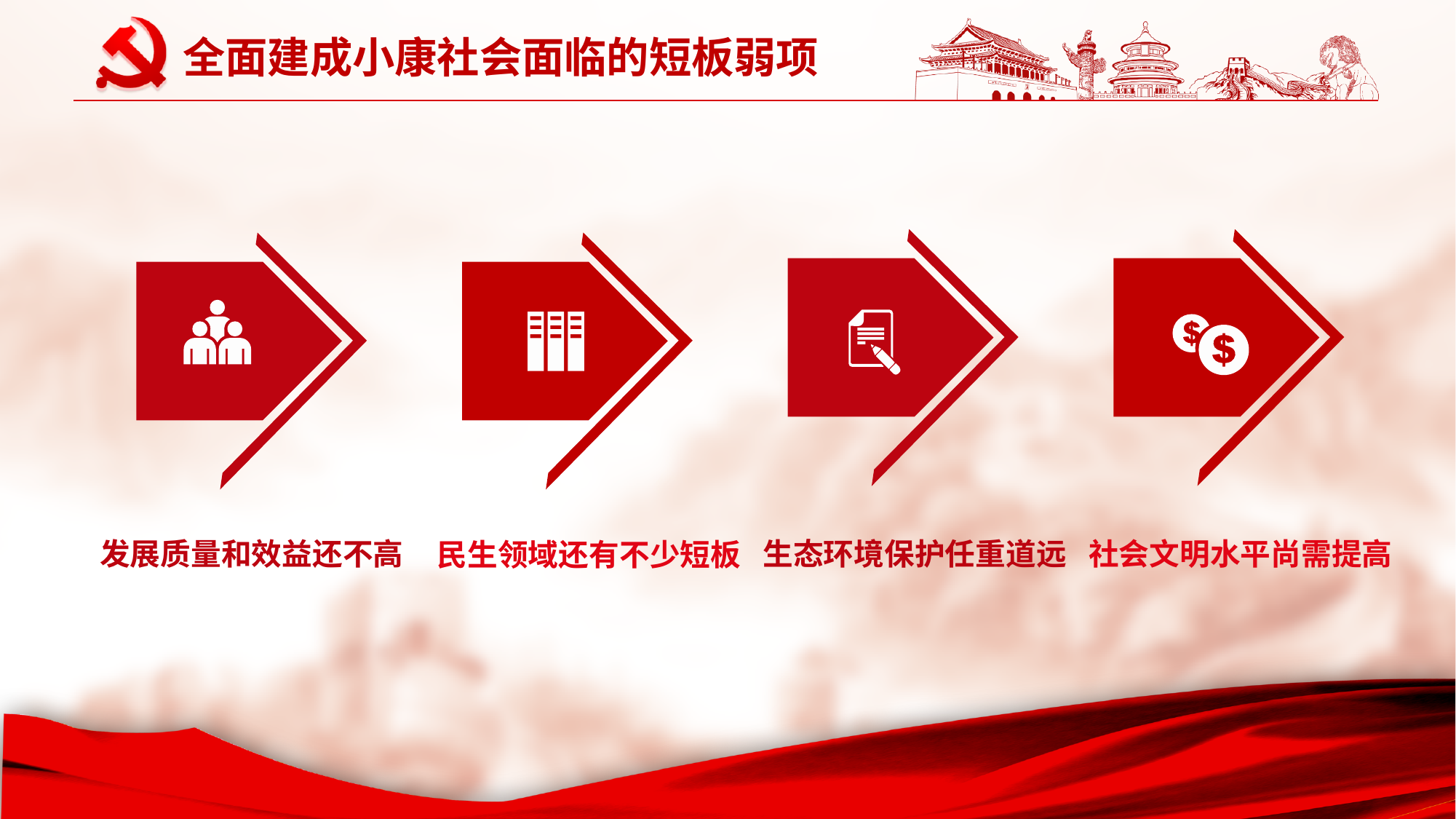

全面建成小康社会面临的短板弱项

发展质量和效益还不高
生态环境保护任重道远
社会文明水平尚需提高
民生领域还有不少短板